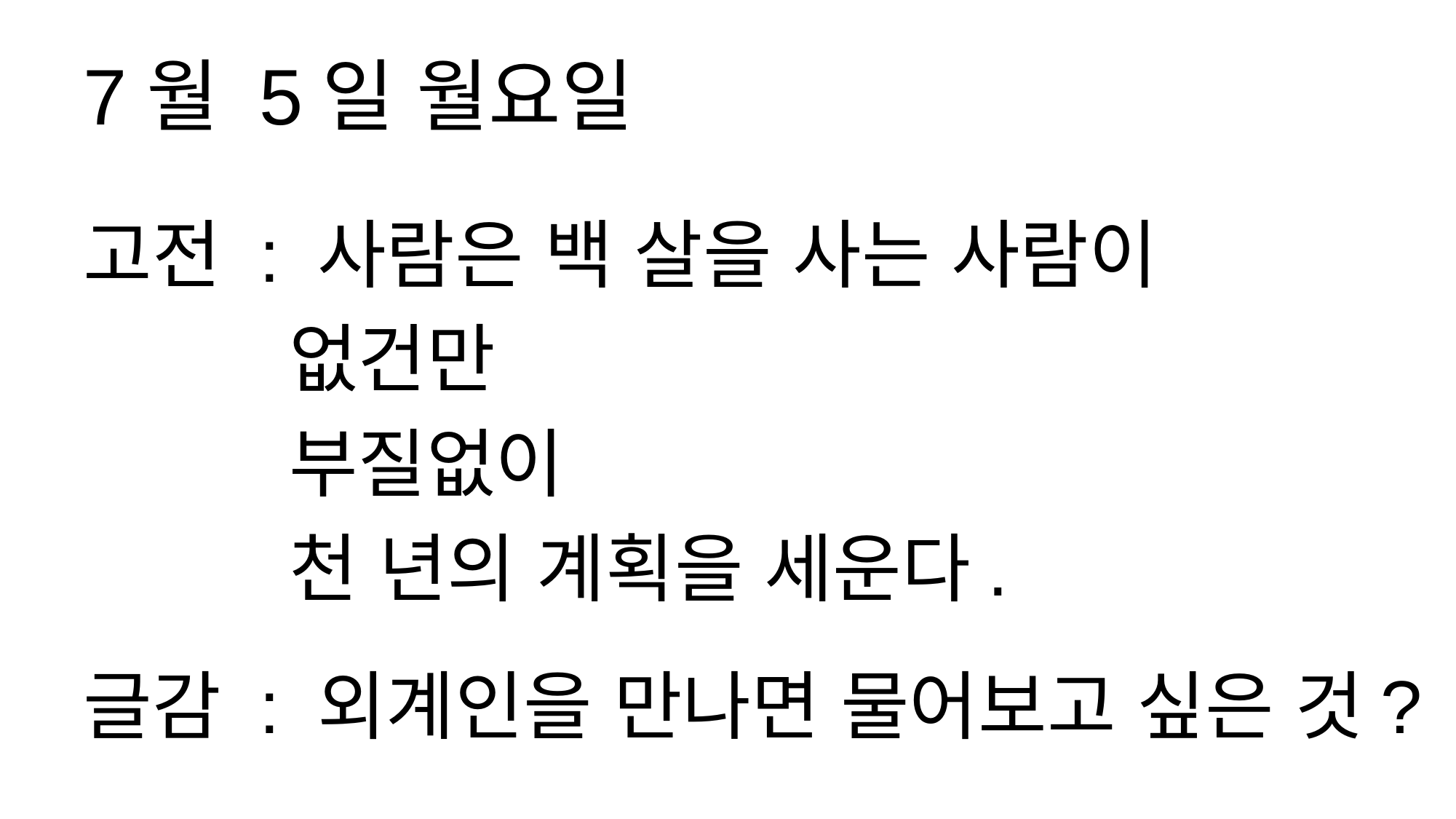

7월 5일 월요일
고전 : 사람은 백 살을 사는 사람이
         없건만
         부질없이
         천 년의 계획을 세운다.
글감 : 외계인을 만나면 물어보고 싶은 것?